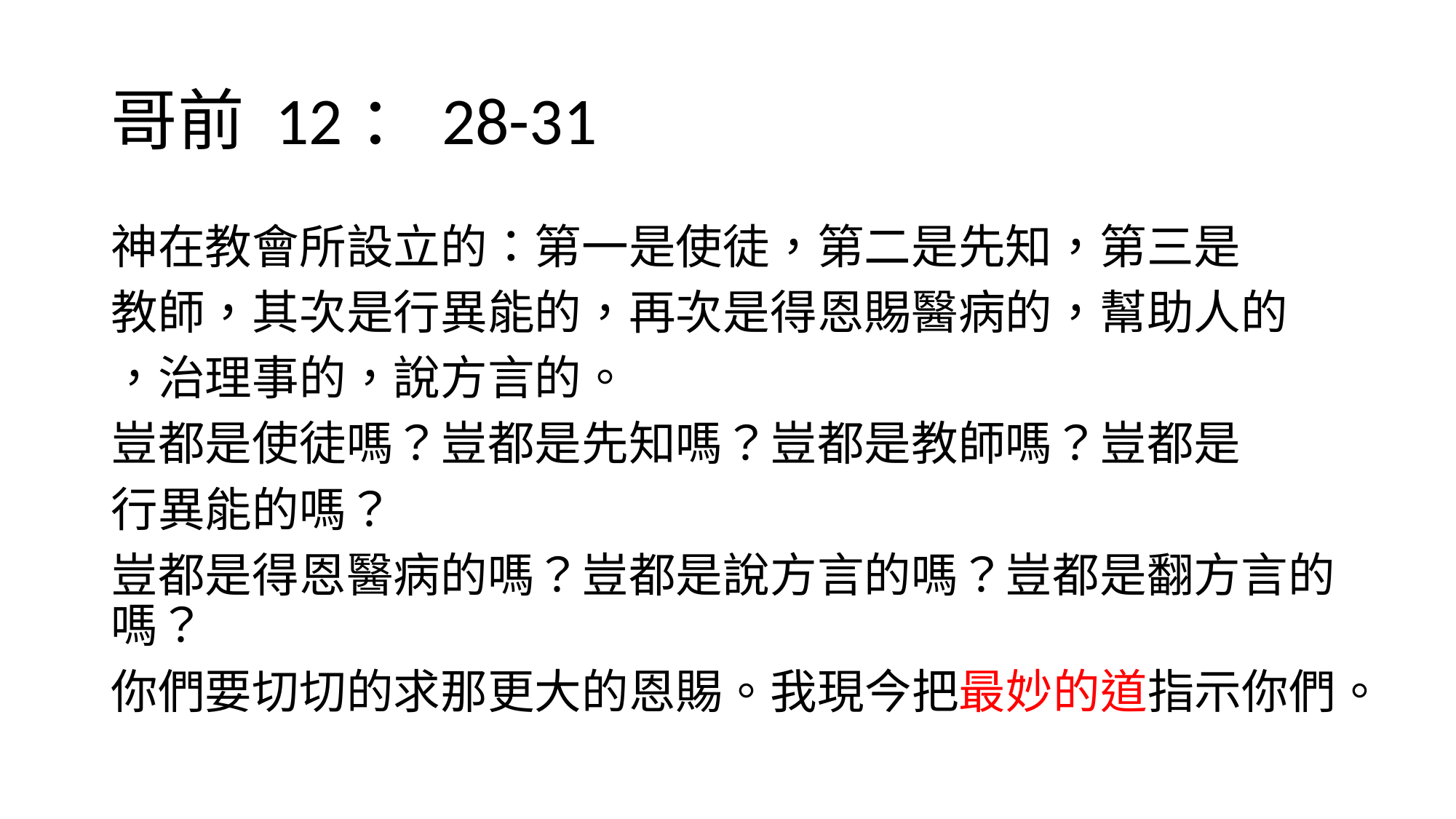

# 哥前 12：28-31
神在教會所設立的：第一是使徒，第二是先知，第三是
教師，其次是行異能的，再次是得恩賜醫病的，幫助人的
，治理事的，說方言的。
豈都是使徒嗎？豈都是先知嗎？豈都是教師嗎？豈都是
行異能的嗎？
豈都是得恩醫病的嗎？豈都是說方言的嗎？豈都是翻方言的嗎？
你們要切切的求那更大的恩賜。我現今把最妙的道指示你們。